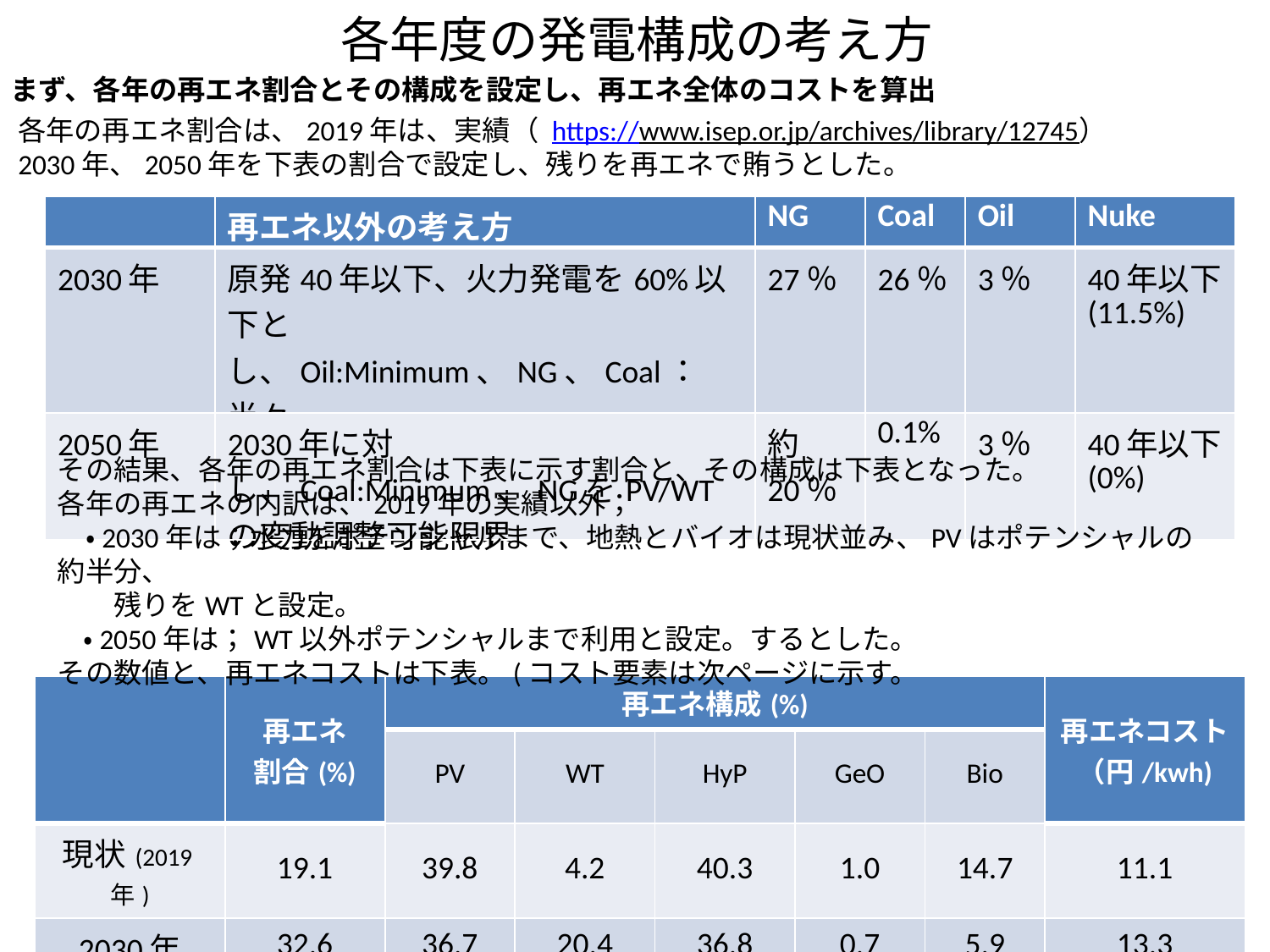

# 各年度の発電構成の考え方
まず、各年の再エネ割合とその構成を設定し、再エネ全体のコストを算出
各年の再エネ割合は、2019年は、実績（ https://www.isep.or.jp/archives/library/12745）
2030年、2050年を下表の割合で設定し、残りを再エネで賄うとした。
|  | 再エネ以外の考え方 | NG | Coal | Oil | Nuke |
| --- | --- | --- | --- | --- | --- |
| 2030年 | 原発40年以下、火力発電を60%以下とし、Oil:Minimum、NG、Coal：半々 | 27％ | 26％ | 3％ | 40年以下(11.5%) |
| 2050年 | 2030年に対し、Coal:Minimum、NGをPV/WTの変動調整可能限界 | 約20％ | 0.1% | 3％ | 40年以下(0%) |
その結果、各年の再エネ割合は下表に示す割合と、その構成は下表となった。
各年の再エネの内訳は、2019年の実績以外；
　・2030年は；水力をポテンシャルまで、地熱とバイオは現状並み、PVはポテンシャルの約半分、
　　残りをWTと設定。
   ・2050年は；WT以外ポテンシャルまで利用と設定。するとした。
その数値と、再エネコストは下表。(コスト要素は次ページに示す。
|  | 再エネ 割合(%) | 再エネ構成(%) |  |  |  |  | 再エネコスト （円/kwh) |
| --- | --- | --- | --- | --- | --- | --- | --- |
|  |  | PV | WT | HyP | GeO | Bio |  |
| 現状(2019年) | 19.1 | 39.8 | 4.2 | 40.3 | 1.0 | 14.7 | 11.1 |
| 2030年 | 32.6 | 36.7 | 20.4 | 36.8 | 0.7 | 5.9 | 13.3 |
| 2050年 | 76.5 | 26.2 | 36.4 | 16.1 | 17.3 | 4.0 | 9.4 |